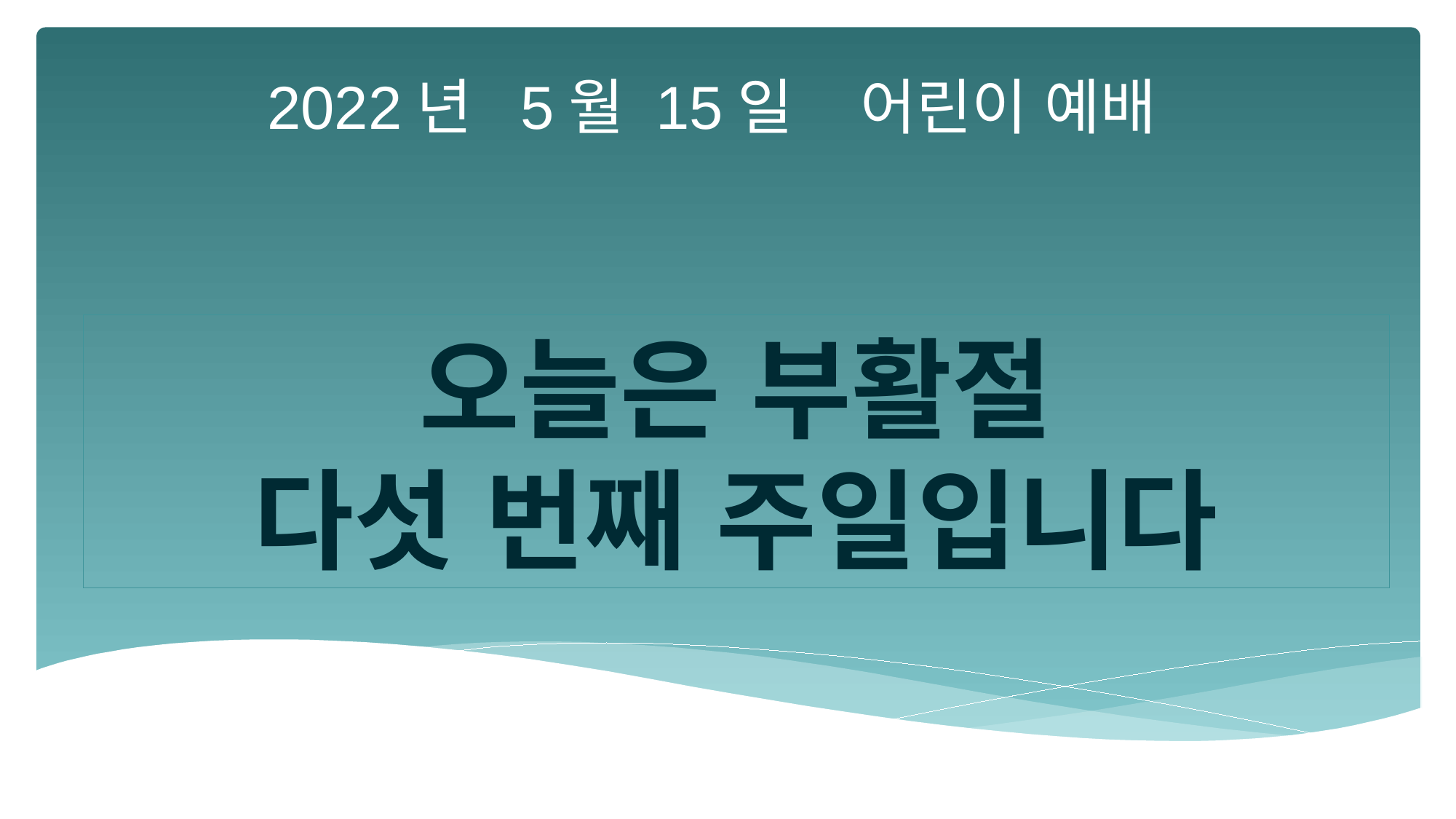

2022년  5월 15일    어린이 예배
오늘은 부활절
다섯 번째 주일입니다